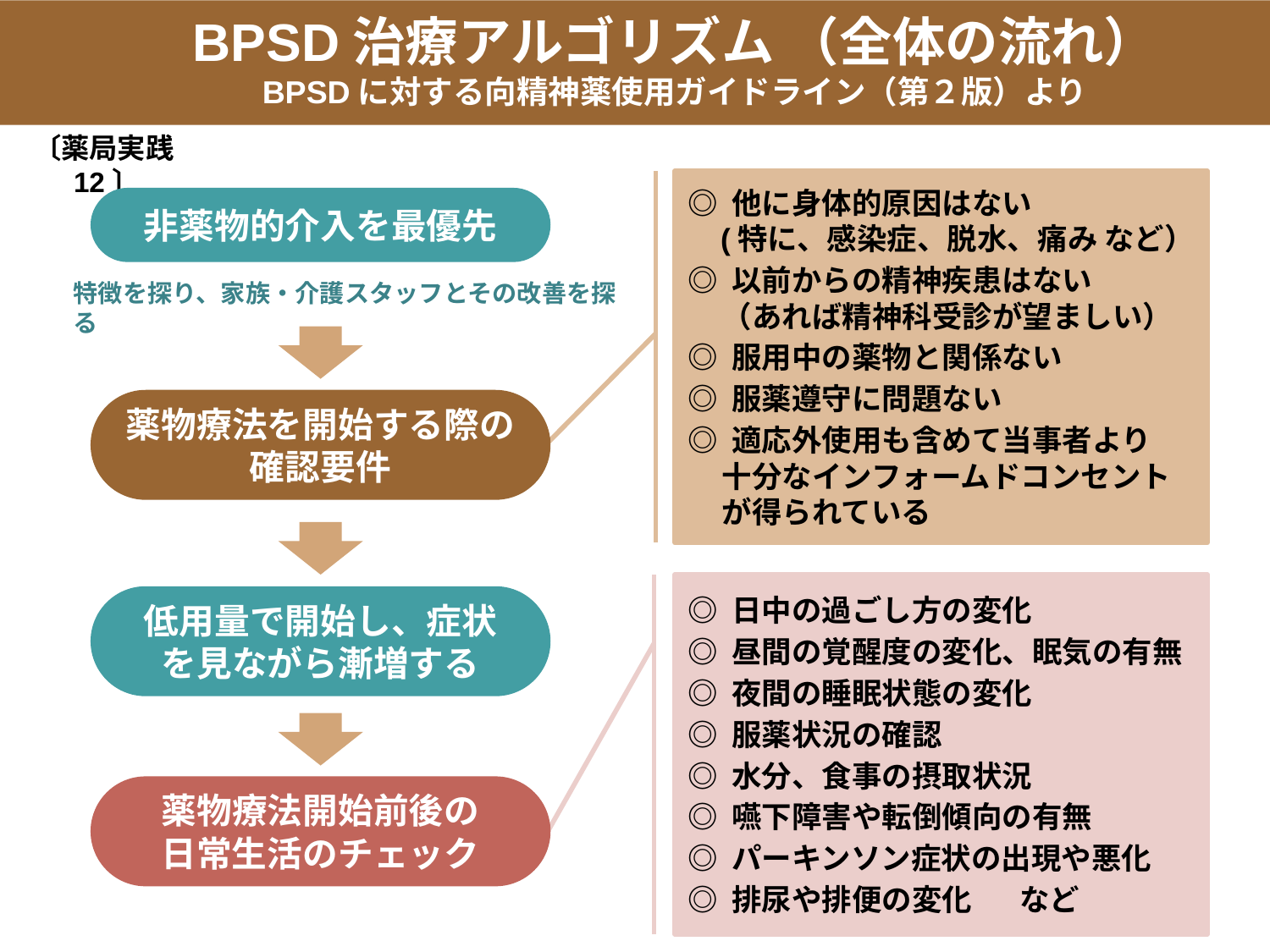

BPSD治療アルゴリズム （全体の流れ）
BPSDに対する向精神薬使用ガイドライン（第２版）より
〔薬局実践12〕
◎ 他に身体的原因はない
    (特に、感染症、脱水、痛み など）
◎ 以前からの精神疾患はない
    （あれば精神科受診が望ましい）
◎ 服用中の薬物と関係ない
◎ 服薬遵守に問題ない
◎ 適応外使用も含めて当事者より
    十分なインフォームドコンセント
    が得られている
非薬物的介入を最優先
特徴を探り、家族・介護スタッフとその改善を探る

薬物療法を開始する際の
確認要件

◎ 日中の過ごし方の変化
◎ 昼間の覚醒度の変化、眠気の有無
◎ 夜間の睡眠状態の変化
◎ 服薬状況の確認
◎ 水分、食事の摂取状況
◎ 嚥下障害や転倒傾向の有無
◎ パーキンソン症状の出現や悪化
◎ 排尿や排便の変化       など
低用量で開始し、症状
を見ながら漸増する

薬物療法開始前後の
日常生活のチェック